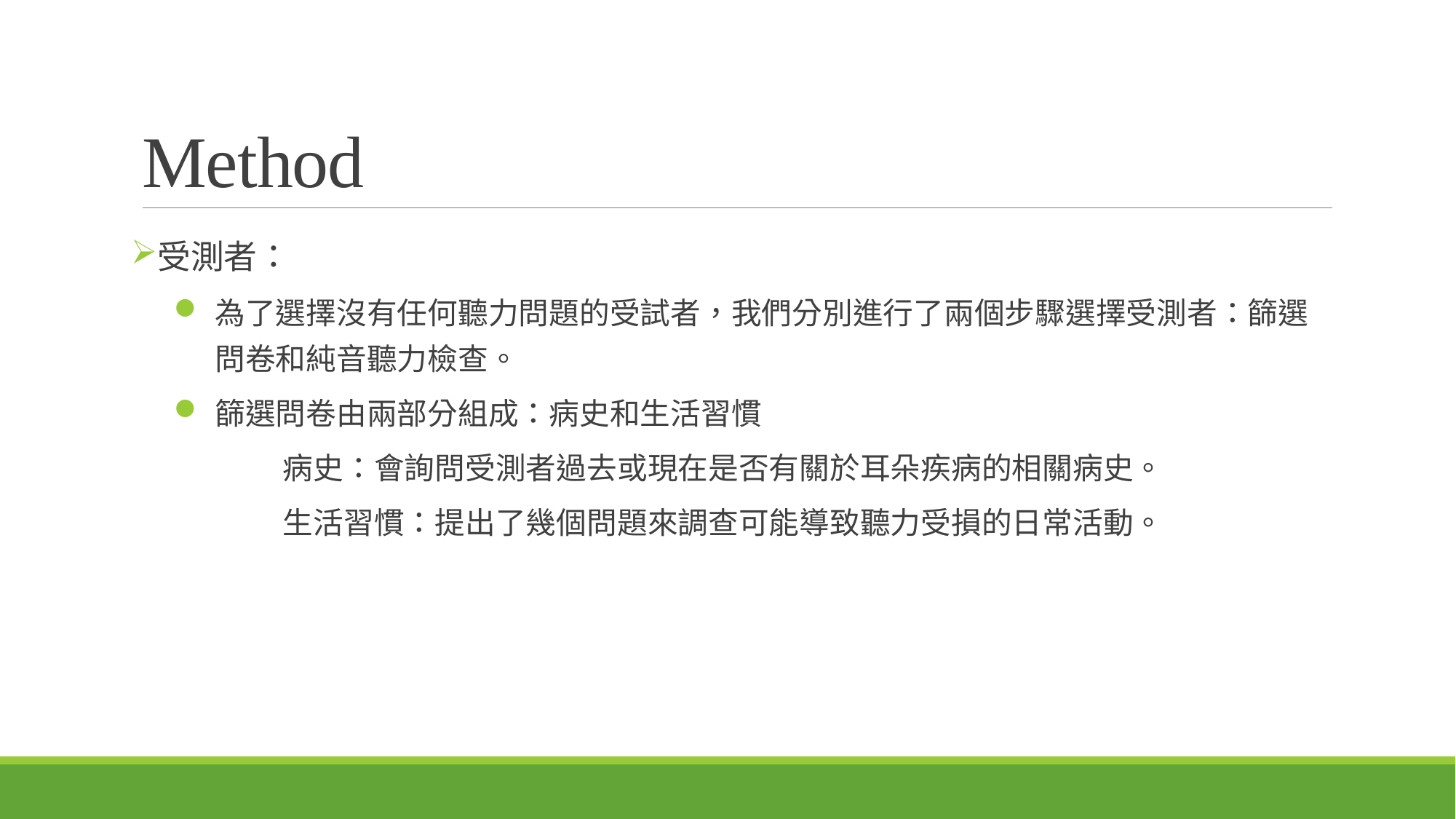

# Method
受測者：
為了選擇沒有任何聽力問題的受試者，我們分別進行了兩個步驟選擇受測者：篩選問卷和純音聽力檢查。
篩選問卷由兩部分組成：病史和生活習慣
	病史：會詢問受測者過去或現在是否有關於耳朵疾病的相關病史。
	生活習慣：提出了幾個問題來調查可能導致聽力受損的日常活動。